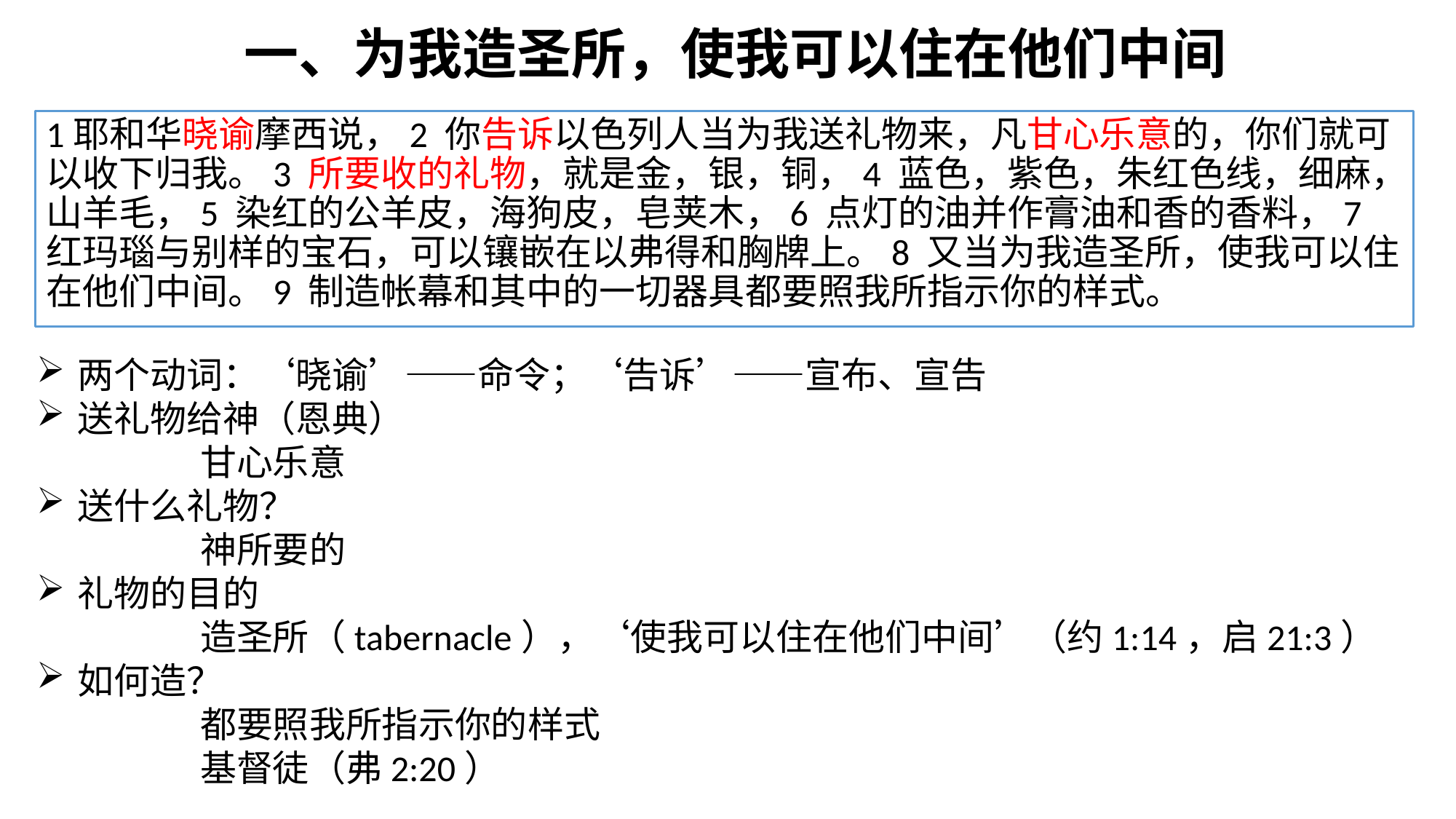

一、为我造圣所，使我可以住在他们中间
1耶和华晓谕摩西说，2 你告诉以色列人当为我送礼物来，凡甘心乐意的，你们就可以收下归我。3 所要收的礼物，就是金，银，铜，4 蓝色，紫色，朱红色线，细麻，山羊毛，5 染红的公羊皮，海狗皮，皂荚木，6 点灯的油并作膏油和香的香料，7 红玛瑙与别样的宝石，可以镶嵌在以弗得和胸牌上。8 又当为我造圣所，使我可以住在他们中间。9 制造帐幕和其中的一切器具都要照我所指示你的样式。
两个动词：‘晓谕’——命令；‘告诉’——宣布、宣告
送礼物给神（恩典）
	甘心乐意
送什么礼物？
	神所要的
礼物的目的
	造圣所（tabernacle），‘使我可以住在他们中间’（约1:14，启21:3）
如何造？
	都要照我所指示你的样式
	基督徒（弗2:20）